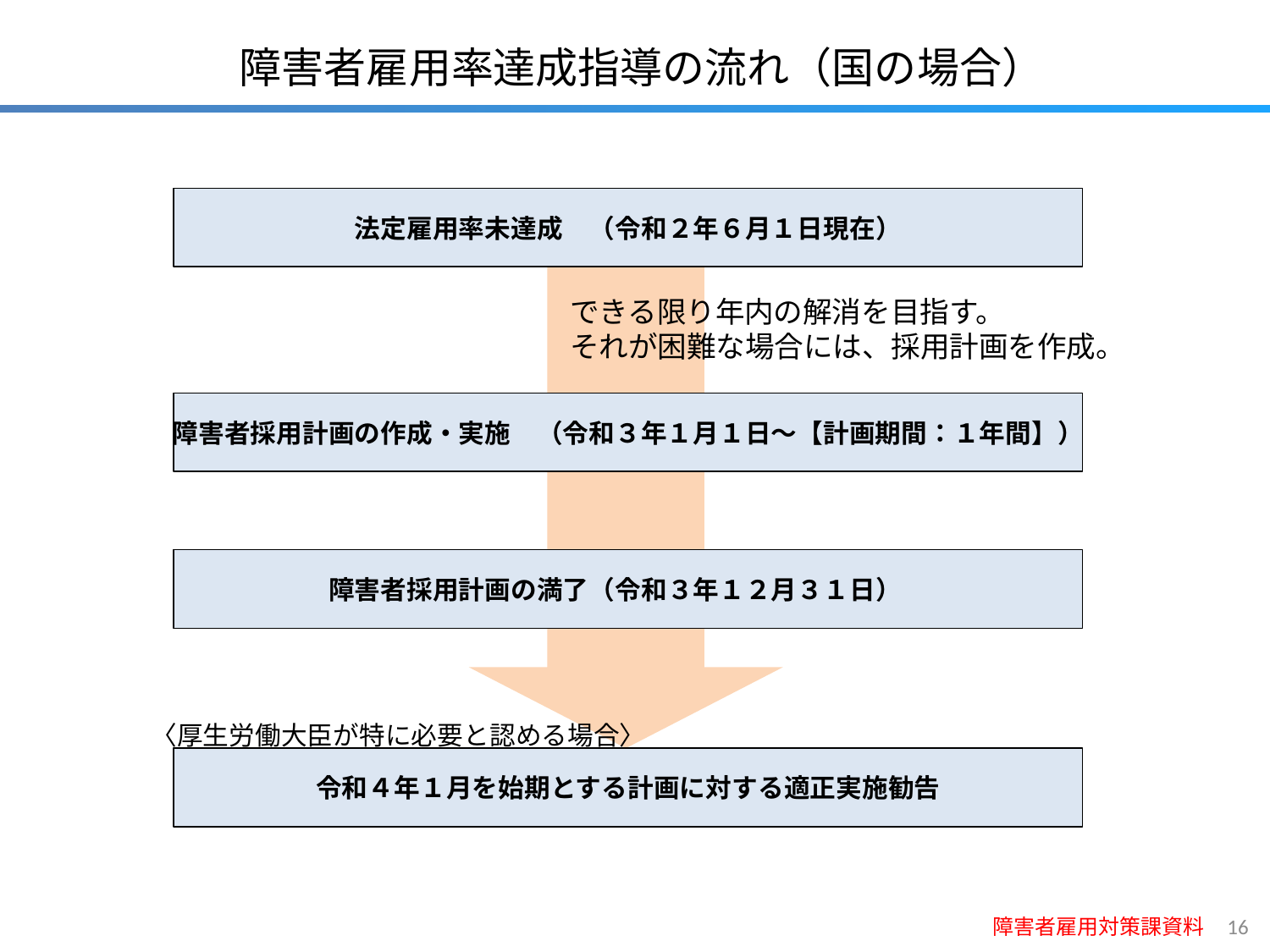

障害者雇用率達成指導の流れ（国の場合）

法定雇用率未達成　（令和２年６月１日現在）

できる限り年内の解消を目指す。
それが困難な場合には、採用計画を作成。
障害者採用計画の作成・実施　（令和３年１月１日～【計画期間：１年間】）
障害者採用計画の満了（令和３年１２月３１日）
〈厚生労働大臣が特に必要と認める場合〉
令和４年１月を始期とする計画に対する適正実施勧告
障害者雇用対策課資料
16